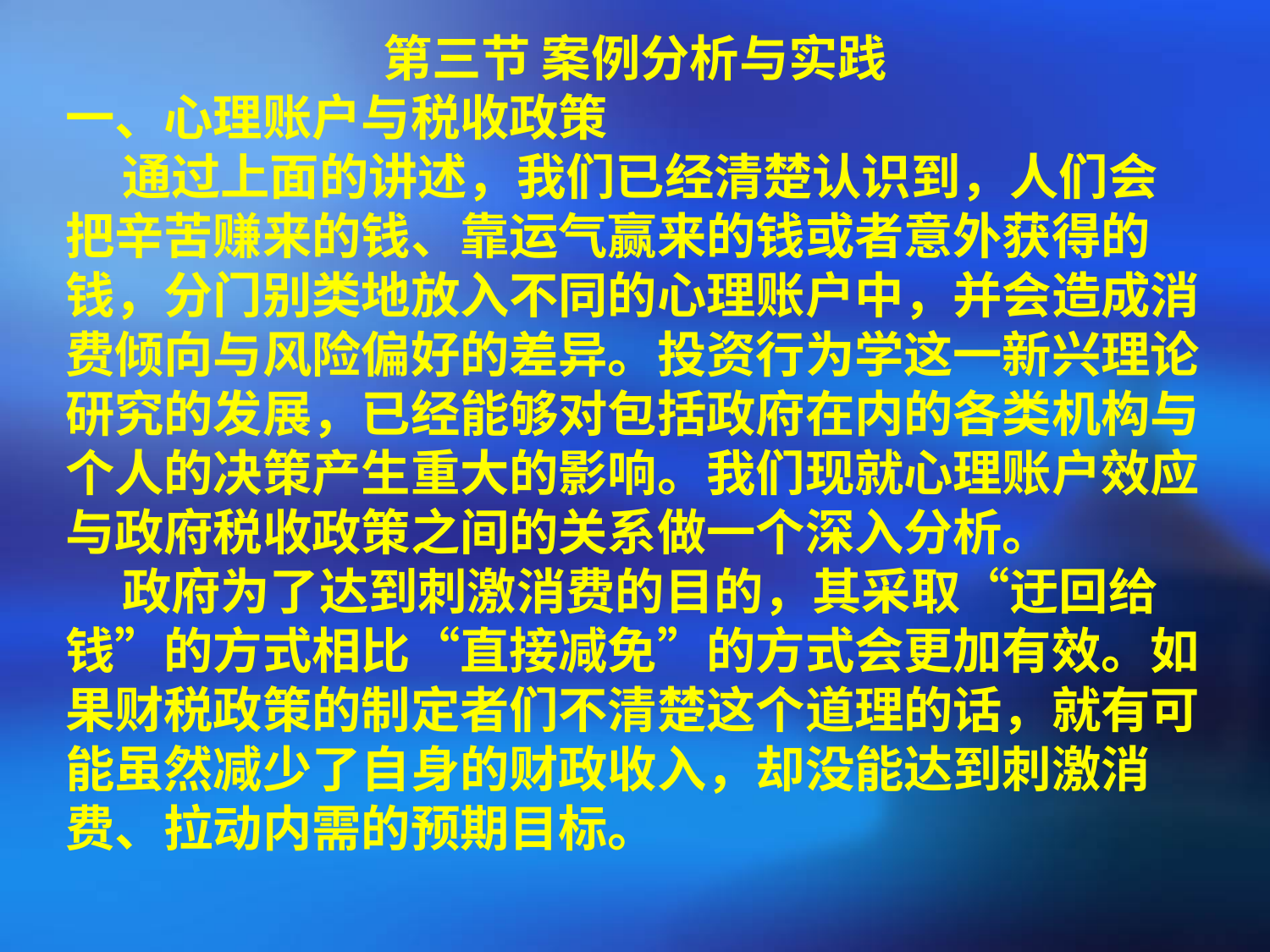

第三节 案例分析与实践
一、心理账户与税收政策
    通过上面的讲述，我们已经清楚认识到，人们会把辛苦赚来的钱、靠运气赢来的钱或者意外获得的钱，分门别类地放入不同的心理账户中，并会造成消费倾向与风险偏好的差异。投资行为学这一新兴理论研究的发展，已经能够对包括政府在内的各类机构与个人的决策产生重大的影响。我们现就心理账户效应与政府税收政策之间的关系做一个深入分析。
    政府为了达到刺激消费的目的，其采取“迂回给钱”的方式相比“直接减免”的方式会更加有效。如果财税政策的制定者们不清楚这个道理的话，就有可能虽然减少了自身的财政收入，却没能达到刺激消费、拉动内需的预期目标。